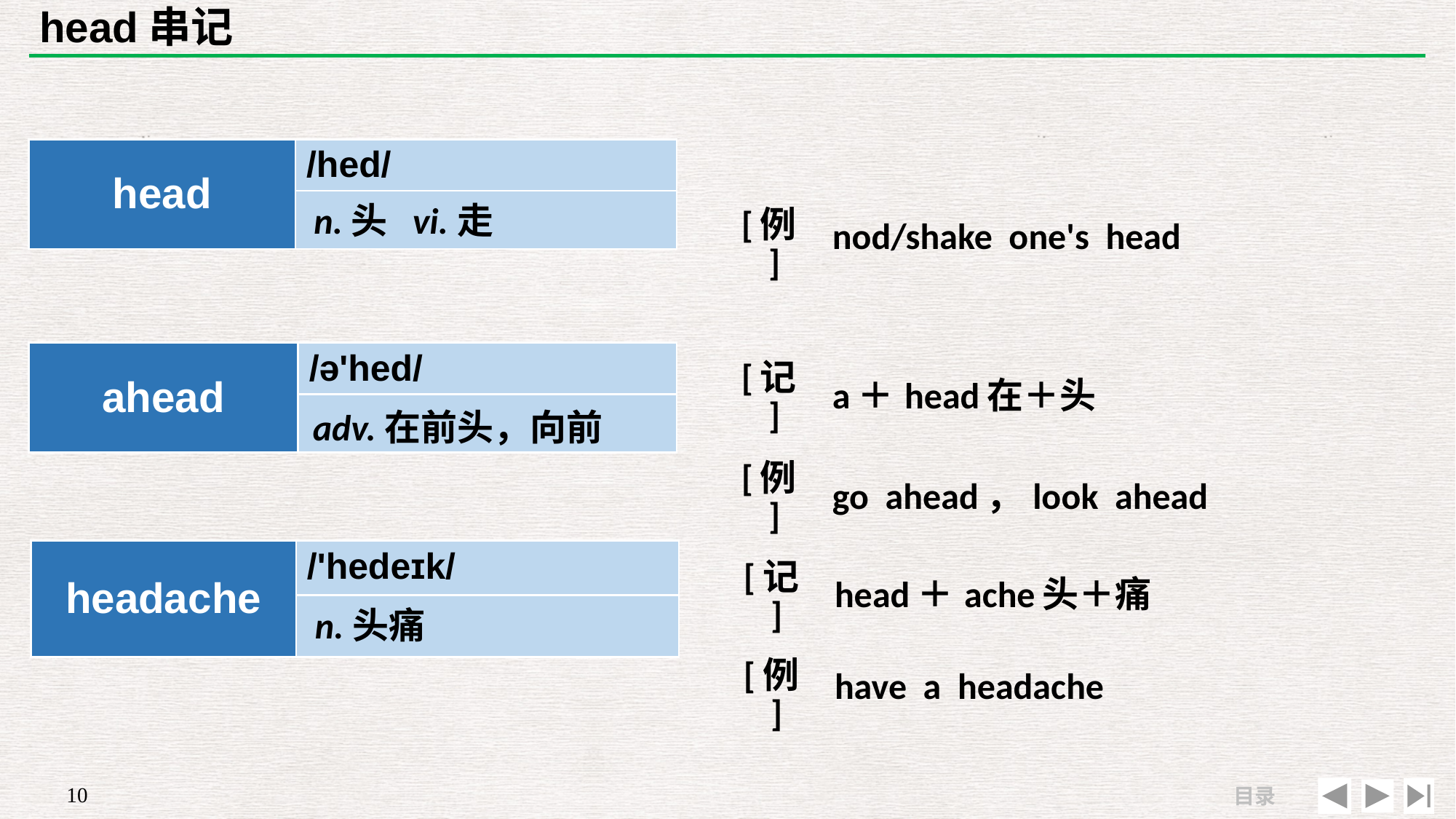

# head串记

| head | /hed/ |
| --- | --- |
|  |  |
|  |  |
| --- | --- |
| [例] | nod/shake one's head |
n.头  vi.走
| ahead | /ə'hed/ |
| --- | --- |
|  |  |
| [记] | a＋head在＋头 |
| --- | --- |
| [例] | go ahead，look ahead |
adv.在前头，向前
| headache | /'hedeɪk/ |
| --- | --- |
|  |  |
| [记] | head＋ache头＋痛 |
| --- | --- |
| [例] | have a headache |
n.头痛